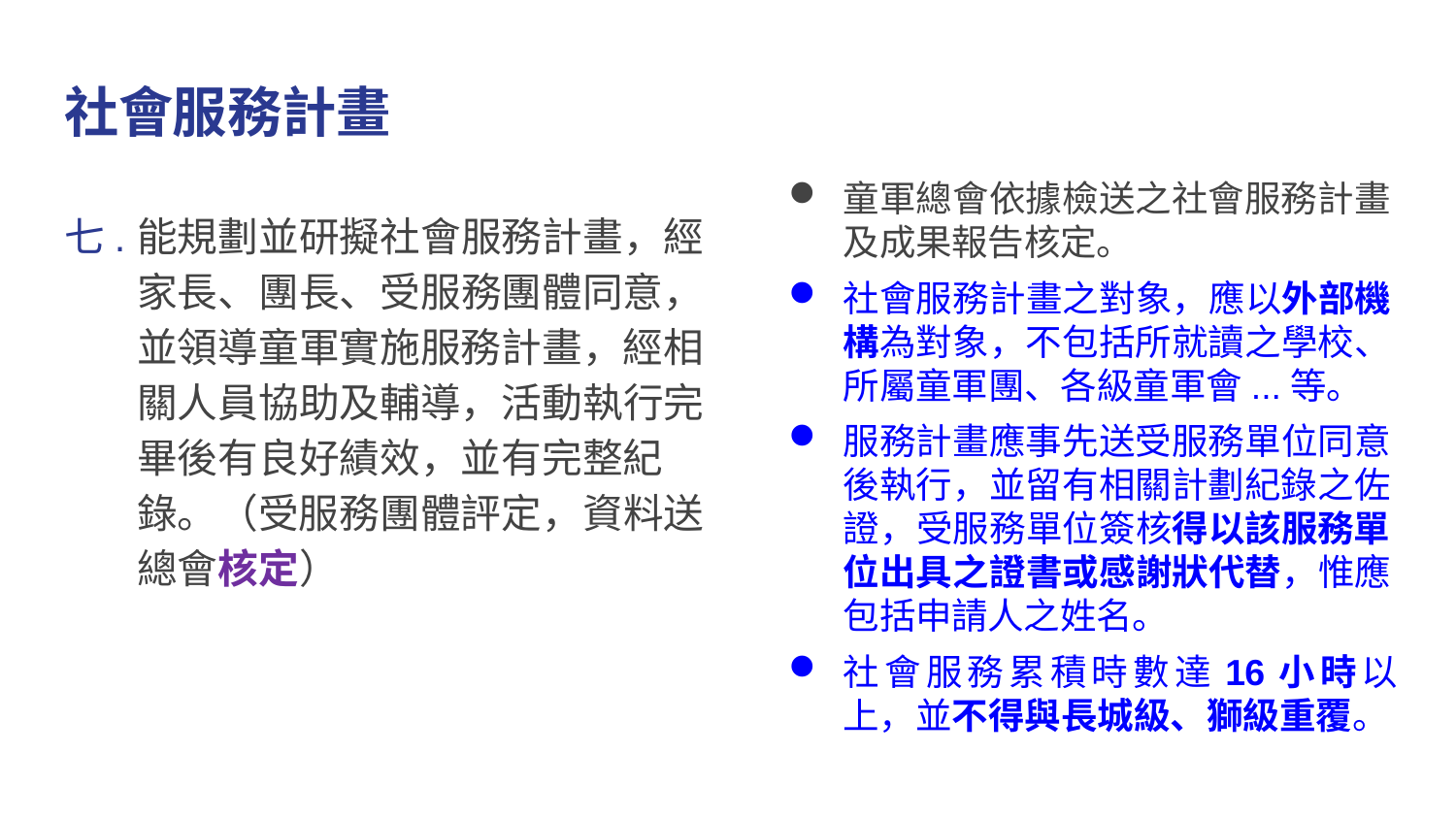

# 社會服務計畫
童軍總會依據檢送之社會服務計畫及成果報告核定。
社會服務計畫之對象，應以外部機構為對象，不包括所就讀之學校、所屬童軍團、各級童軍會...等。
服務計畫應事先送受服務單位同意後執行，並留有相關計劃紀錄之佐證，受服務單位簽核得以該服務單位出具之證書或感謝狀代替，惟應包括申請人之姓名。
社會服務累積時數達16小時以上，並不得與長城級、獅級重覆。
七.	能規劃並研擬社會服務計畫，經家長、團長、受服務團體同意，並領導童軍實施服務計畫，經相關人員協助及輔導，活動執行完畢後有良好績效，並有完整紀錄。（受服務團體評定，資料送總會核定）